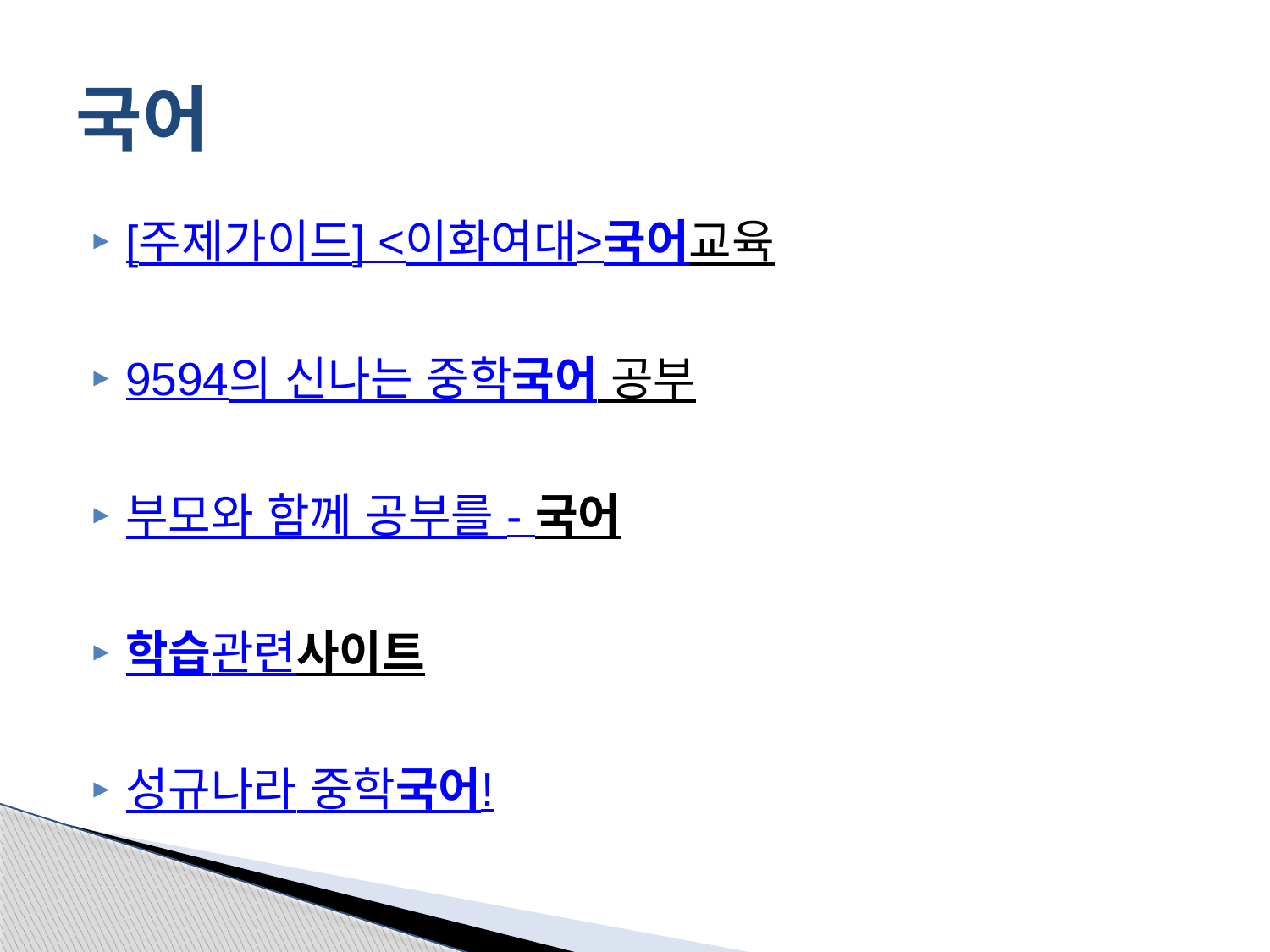

# 국어
[주제가이드] <이화여대>국어교육

9594의 신나는 중학국어 공부

부모와 함께 공부를 - 국어

학습관련사이트

성규나라 중학국어!